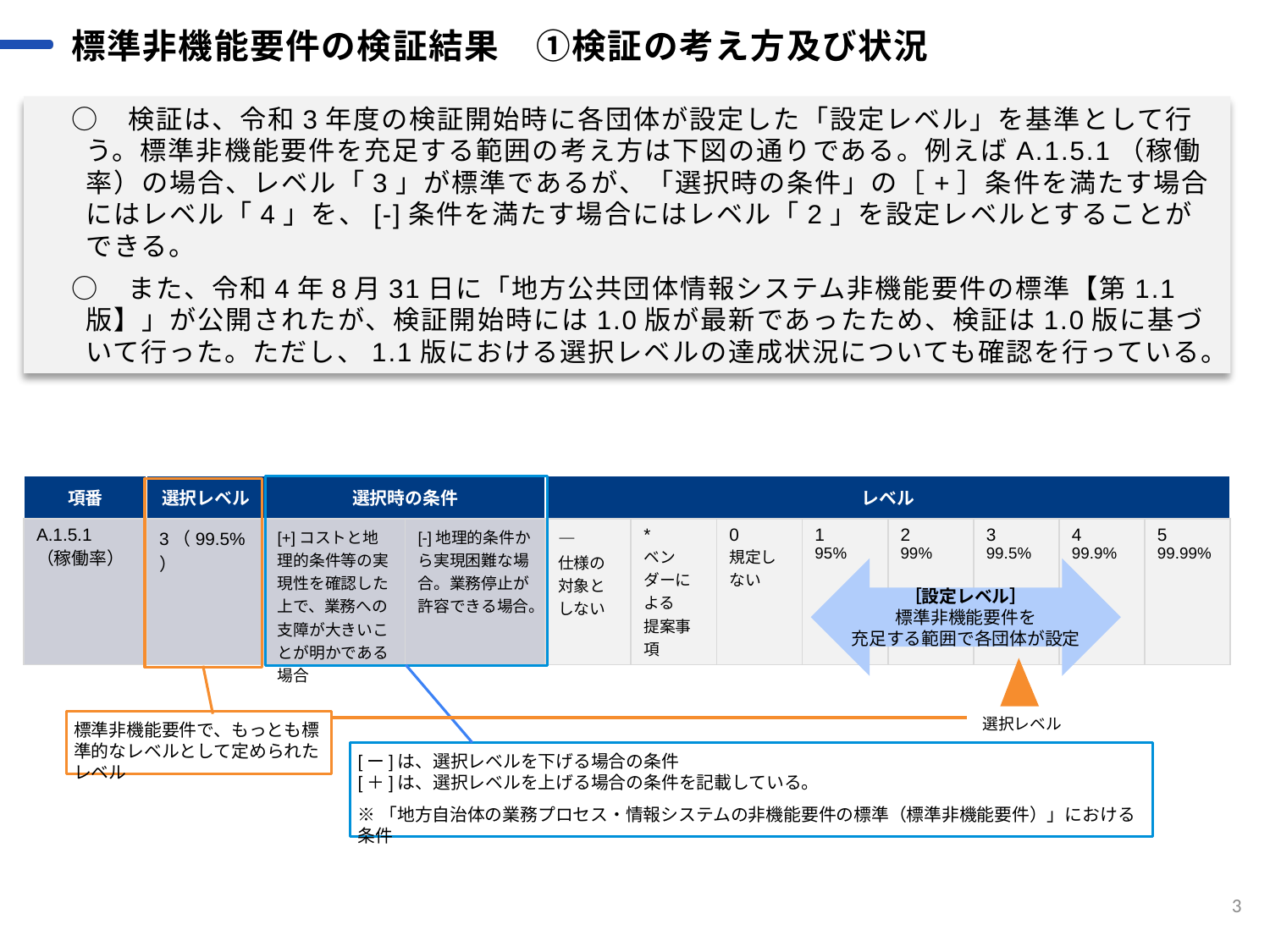

標準非機能要件の検証結果　①検証の考え方及び状況
　 ○　検証は、令和3年度の検証開始時に各団体が設定した「設定レベル」を基準として行う。標準非機能要件を充足する範囲の考え方は下図の通りである。例えばA.1.5.1（稼働率）の場合、レベル「3」が標準であるが、「選択時の条件」の［+］条件を満たす場合にはレベル「4」を、[-]条件を満たす場合にはレベル「2」を設定レベルとすることができる。
　 ○　また、令和4年8月31日に「地方公共団体情報システム非機能要件の標準【第1.1版】」が公開されたが、検証開始時には1.0版が最新であったため、検証は1.0版に基づいて行った。ただし、1.1版における選択レベルの達成状況についても確認を行っている。
［設定レベル］
標準非機能要件を
充足する範囲で各団体が設定

| 項番 | 選択レベル | 選択時の条件 |  | レベル |  |  |  |  |  |  |  |
| --- | --- | --- | --- | --- | --- | --- | --- | --- | --- | --- | --- |
| A.1.5.1 （稼働率） | 3（99.5%） | [+]コストと地理的条件等の実現性を確認した上で、業務への支障が大きいことが明かである場合 | [-]地理的条件から実現困難な場合。業務停止が許容できる場合。 | ― 仕様の 対象としない | \* ベンダーによる 提案事項 | 0 規定しない | 1 95% | 2 99% | 3 99.5% | 4 99.9% | 5 99.99% |

選択レベル
標準非機能要件で、もっとも標準的なレベルとして定められたレベル
[ー]は、選択レベルを下げる場合の条件
[＋]は、選択レベルを上げる場合の条件を記載している。
※「地方自治体の業務プロセス・情報システムの非機能要件の標準（標準非機能要件）」における条件
3